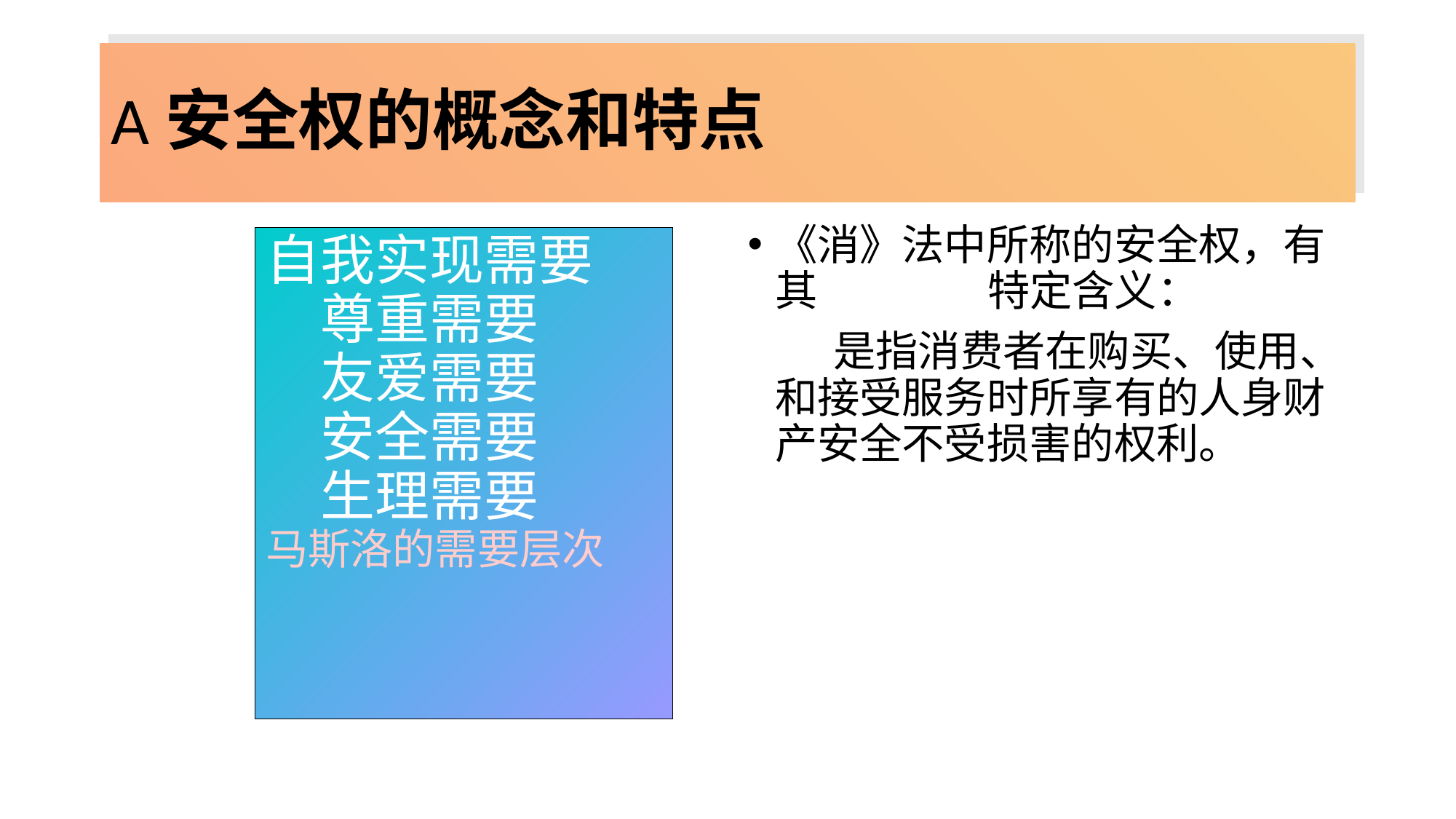

# A安全权的概念和特点
《消》法中所称的安全权，有其                  特定含义：
        是指消费者在购买、使用、和接受服务时所享有的人身财产安全不受损害的权利。

自我实现需要
　尊重需要
　友爱需要
　安全需要
　生理需要
马斯洛的需要层次

11